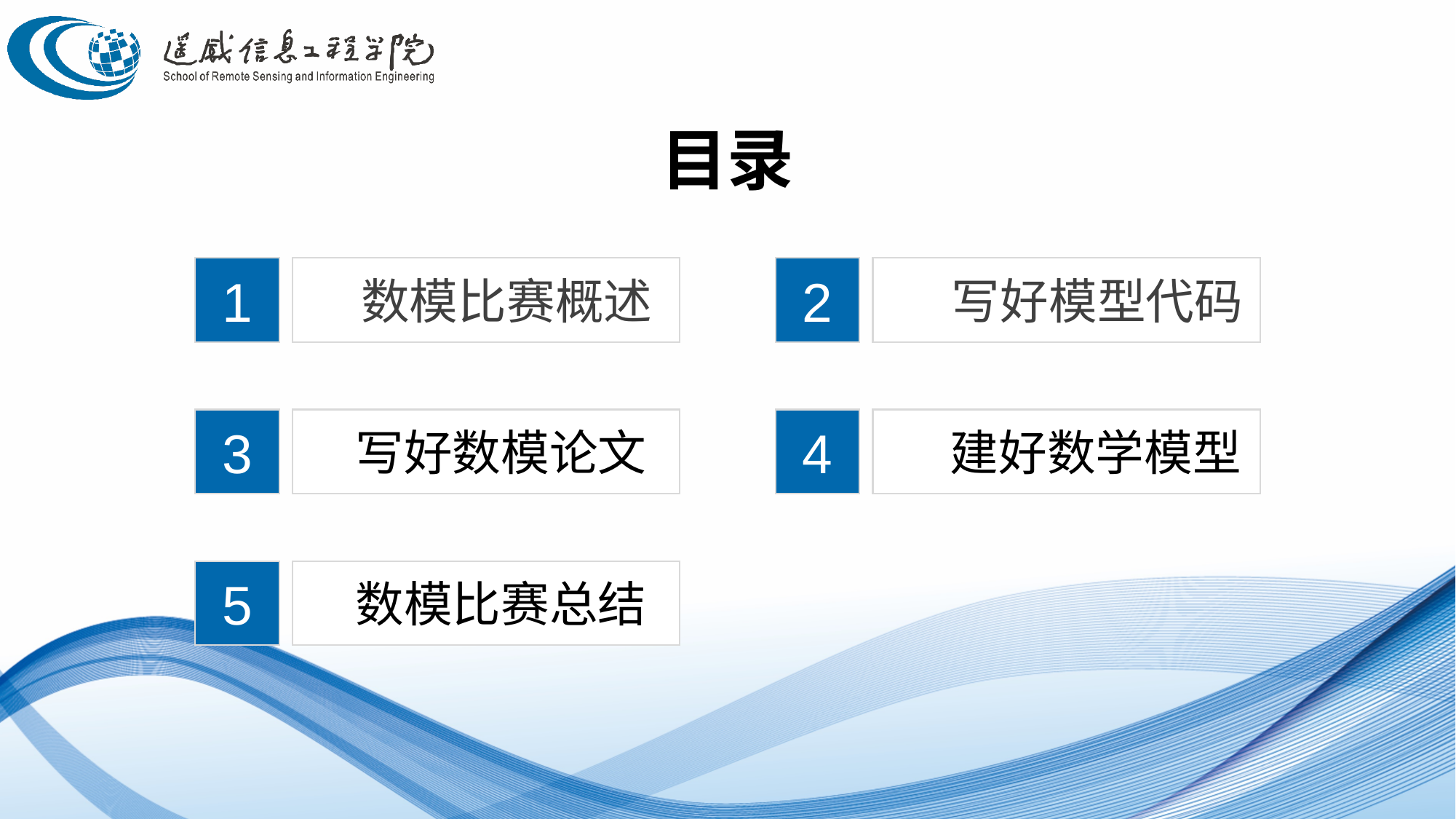

目录
1

数模比赛概述
2

写好模型代码
3

写好数模论文
4

建好数学模型
5

数模比赛总结